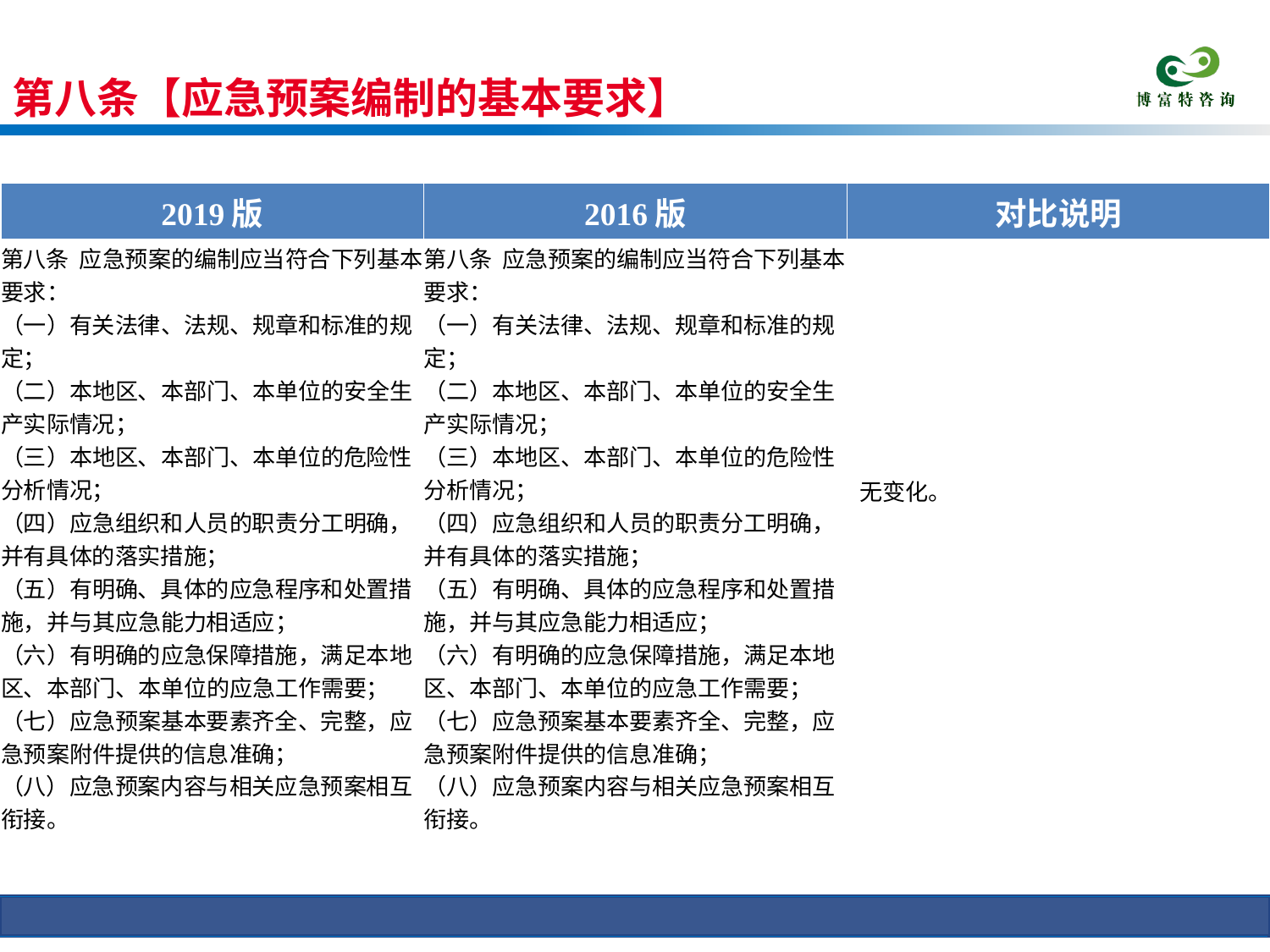

第八条【应急预案编制的基本要求】
条文对比
| 2019版 | 2016版 | 对比说明 |
| --- | --- | --- |
| 第八条 应急预案的编制应当符合下列基本要求： （一）有关法律、法规、规章和标准的规定； （二）本地区、本部门、本单位的安全生产实际情况； （三）本地区、本部门、本单位的危险性分析情况； （四）应急组织和人员的职责分工明确，并有具体的落实措施； （五）有明确、具体的应急程序和处置措施，并与其应急能力相适应； （六）有明确的应急保障措施，满足本地区、本部门、本单位的应急工作需要； （七）应急预案基本要素齐全、完整，应急预案附件提供的信息准确； （八）应急预案内容与相关应急预案相互衔接。 | 第八条 应急预案的编制应当符合下列基本要求： （一）有关法律、法规、规章和标准的规定； （二）本地区、本部门、本单位的安全生产实际情况； （三）本地区、本部门、本单位的危险性分析情况； （四）应急组织和人员的职责分工明确，并有具体的落实措施； （五）有明确、具体的应急程序和处置措施，并与其应急能力相适应； （六）有明确的应急保障措施，满足本地区、本部门、本单位的应急工作需要； （七）应急预案基本要素齐全、完整，应急预案附件提供的信息准确； （八）应急预案内容与相关应急预案相互衔接。 | 无变化。 |